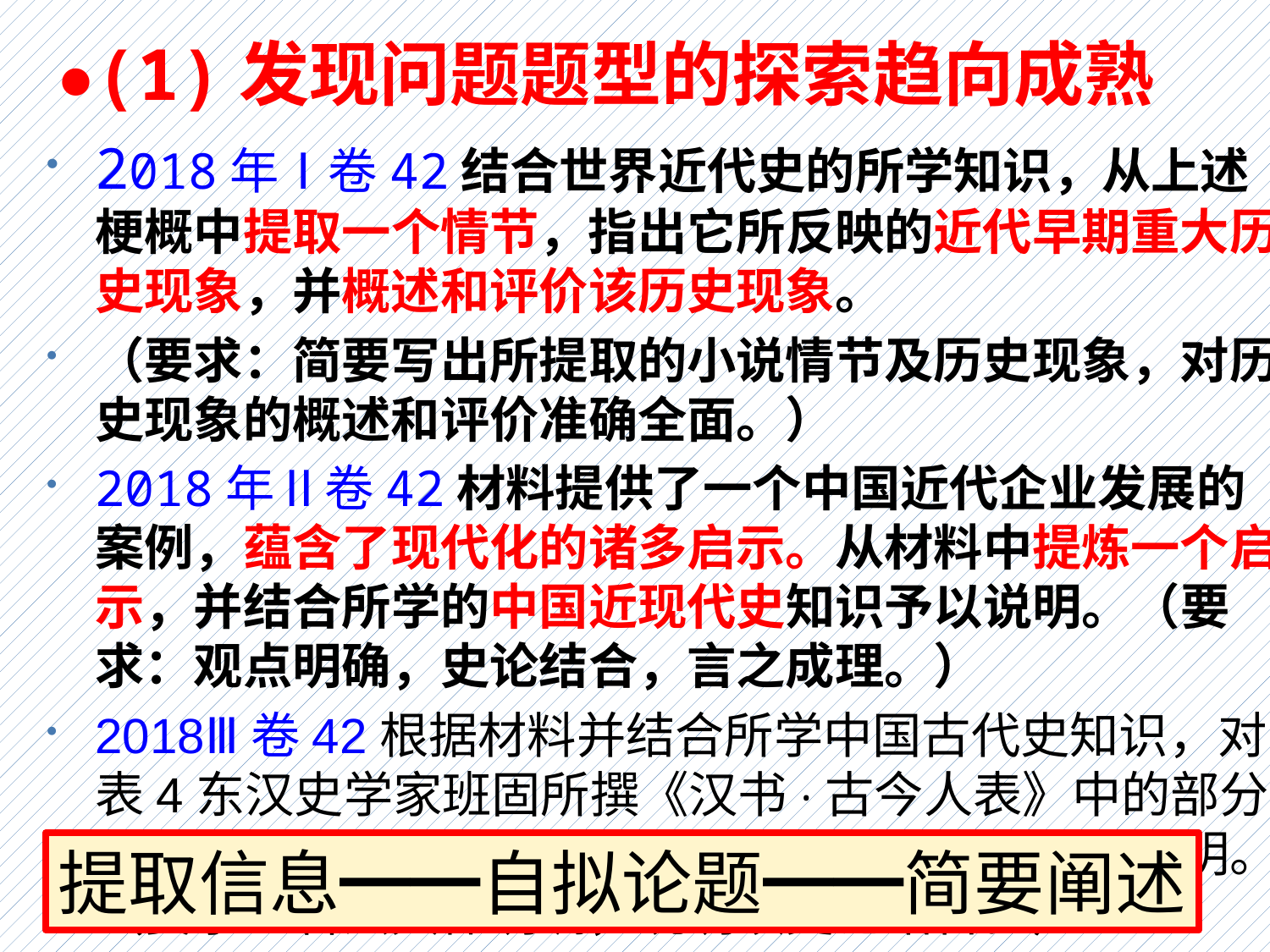

●(1)发现问题题型的探索趋向成熟
2018年Ⅰ卷42结合世界近代史的所学知识，从上述梗概中提取一个情节，指出它所反映的近代早期重大历史现象，并概述和评价该历史现象。
（要求：简要写出所提取的小说情节及历史现象，对历史现象的概述和评价准确全面。）
2018年Ⅱ卷42材料提供了一个中国近代企业发展的案例，蕴含了现代化的诸多启示。从材料中提炼一个启示，并结合所学的中国近现代史知识予以说明。（要求：观点明确，史论结合，言之成理。）
2018Ⅲ卷42根据材料并结合所学中国古代史知识，对表4东汉史学家班固所撰《汉书·古今人表》中的部分人物及相应等级的内容提出自己的看法，并予以说明。（要求：看法具体明确，说明须史论结合。）
提取信息━━自拟论题━━简要阐述